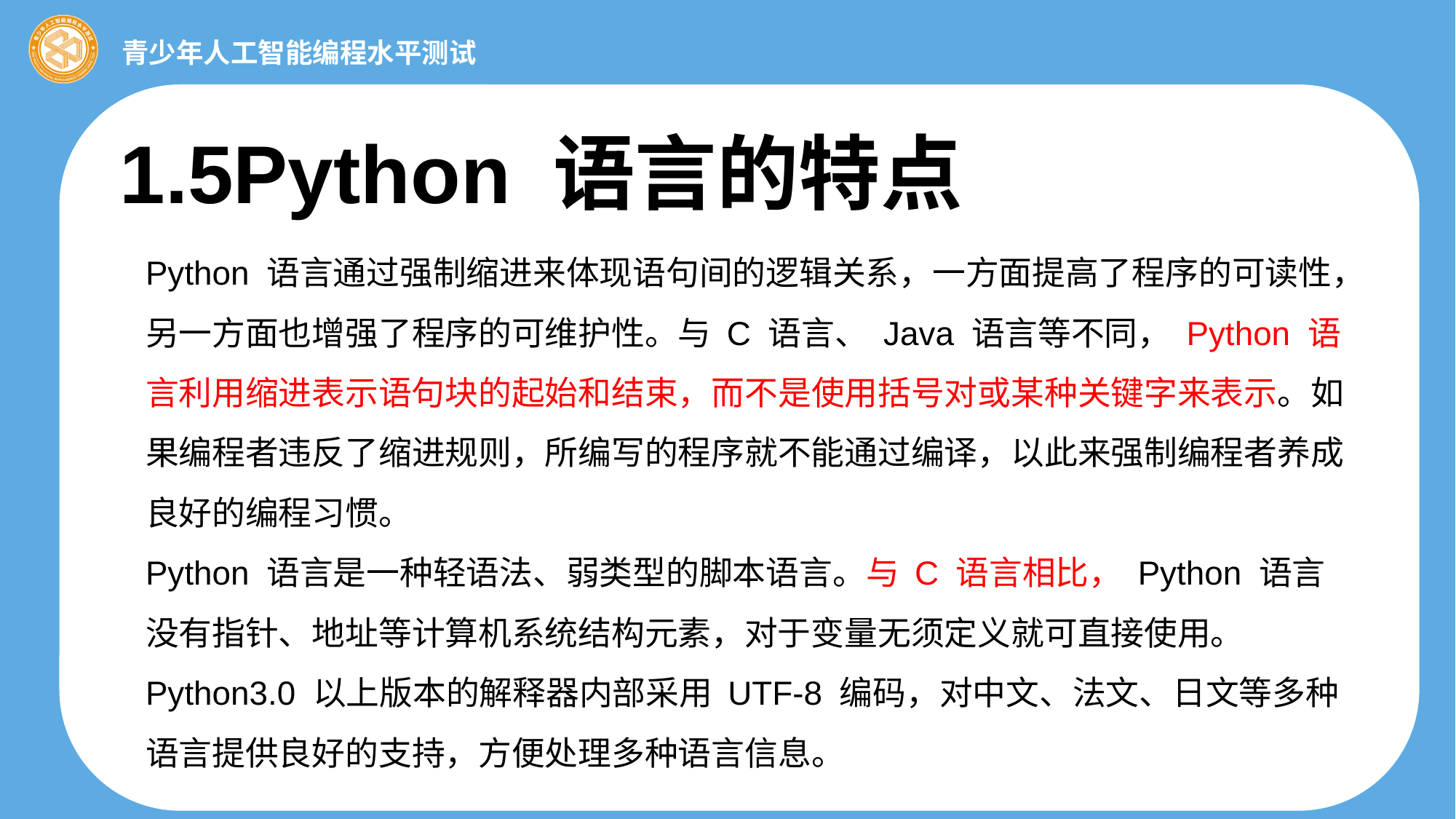

1.5Python 语言的特点
Python 语言通过强制缩进来体现语句间的逻辑关系，一方面提高了程序的可读性，
另一方面也增强了程序的可维护性。与 C 语言、 Java 语言等不同， Python 语言利用缩进表示语句块的起始和结束，而不是使用括号对或某种关键字来表示。如果编程者违反了缩进规则，所编写的程序就不能通过编译，以此来强制编程者养成良好的编程习惯。
Python 语言是一种轻语法、弱类型的脚本语言。与 C 语言相比， Python 语言没有指针、地址等计算机系统结构元素，对于变量无须定义就可直接使用。 Python3.0 以上版本的解释器内部采用 UTF-8 编码，对中文、法文、日文等多种语言提供良好的支持，方便处理多种语言信息。